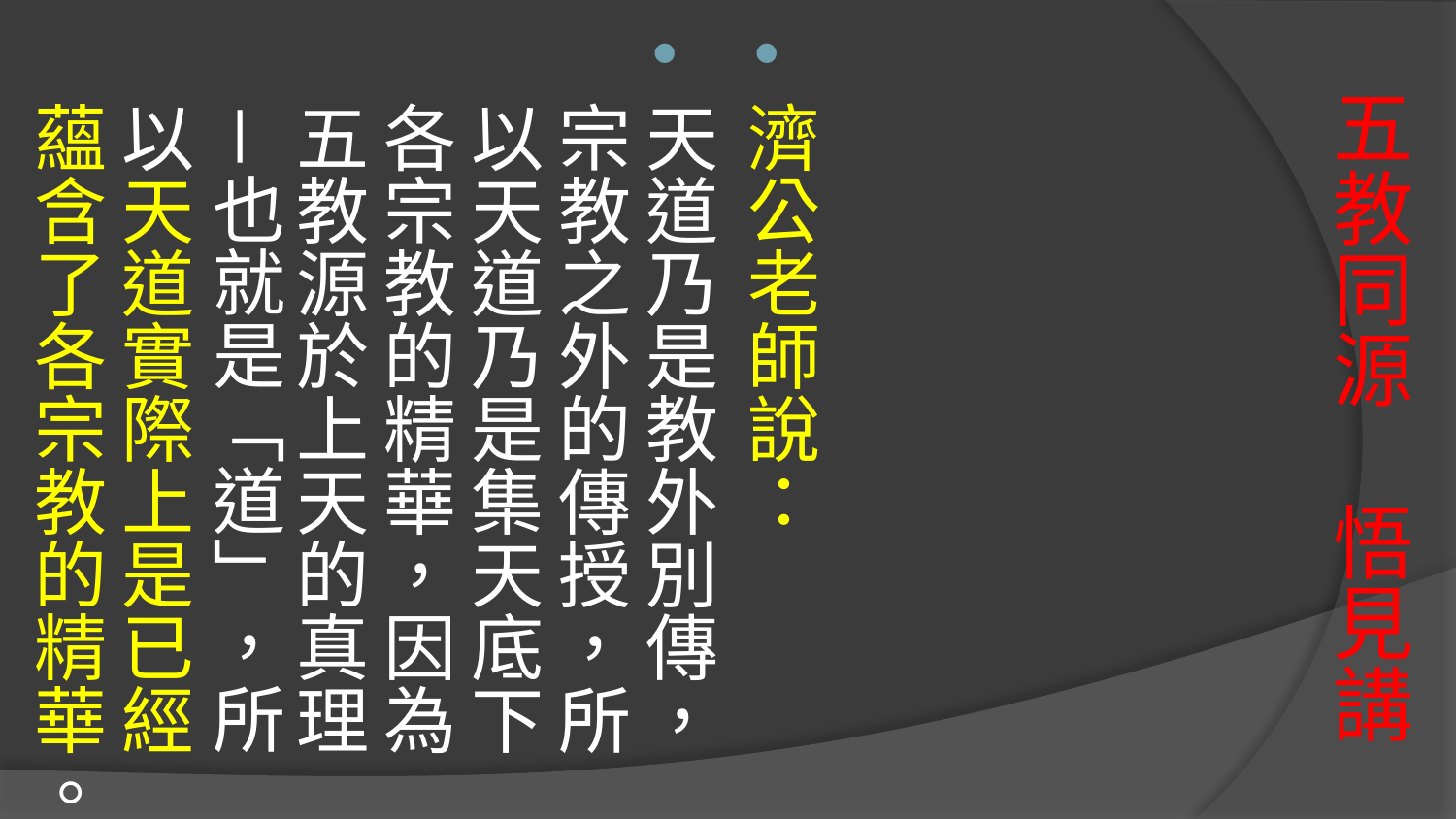

濟公老師說：
天道乃是教外別傳，宗教之外的傳授，所以天道乃是集天底下各宗教的精華，因為五教源於上天的真理－也就是「道」，所以天道實際上是已經蘊含了各宗教的精華。
# 五教同源     悟見講